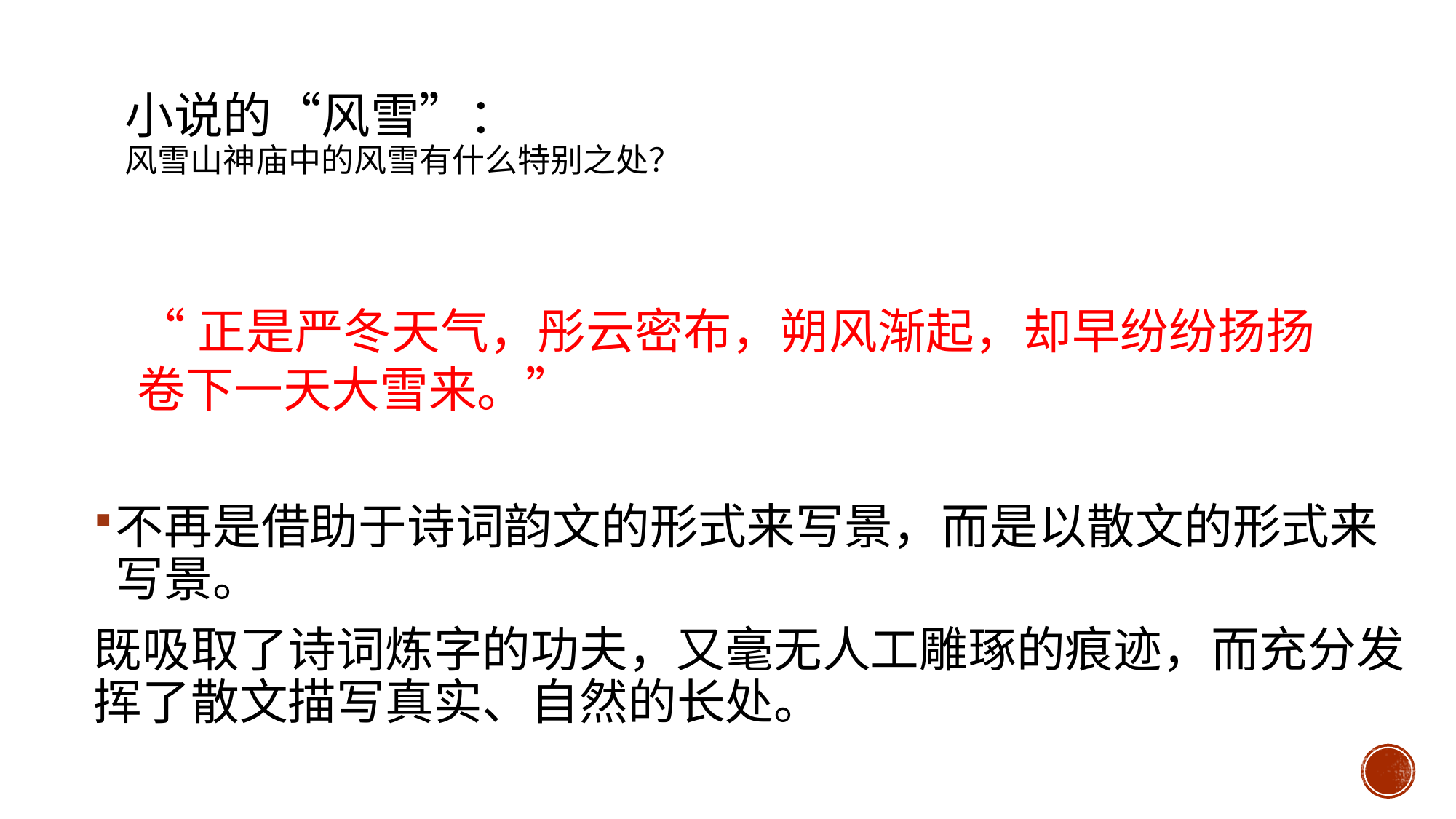

# 小说的“风雪”： 风雪山神庙中的风雪有什么特别之处？
“正是严冬天气，彤云密布，朔风渐起，却早纷纷扬扬卷下一天大雪来。”
不再是借助于诗词韵文的形式来写景，而是以散文的形式来写景。
既吸取了诗词炼字的功夫，又毫无人工雕琢的痕迹，而充分发挥了散文描写真实、自然的长处。